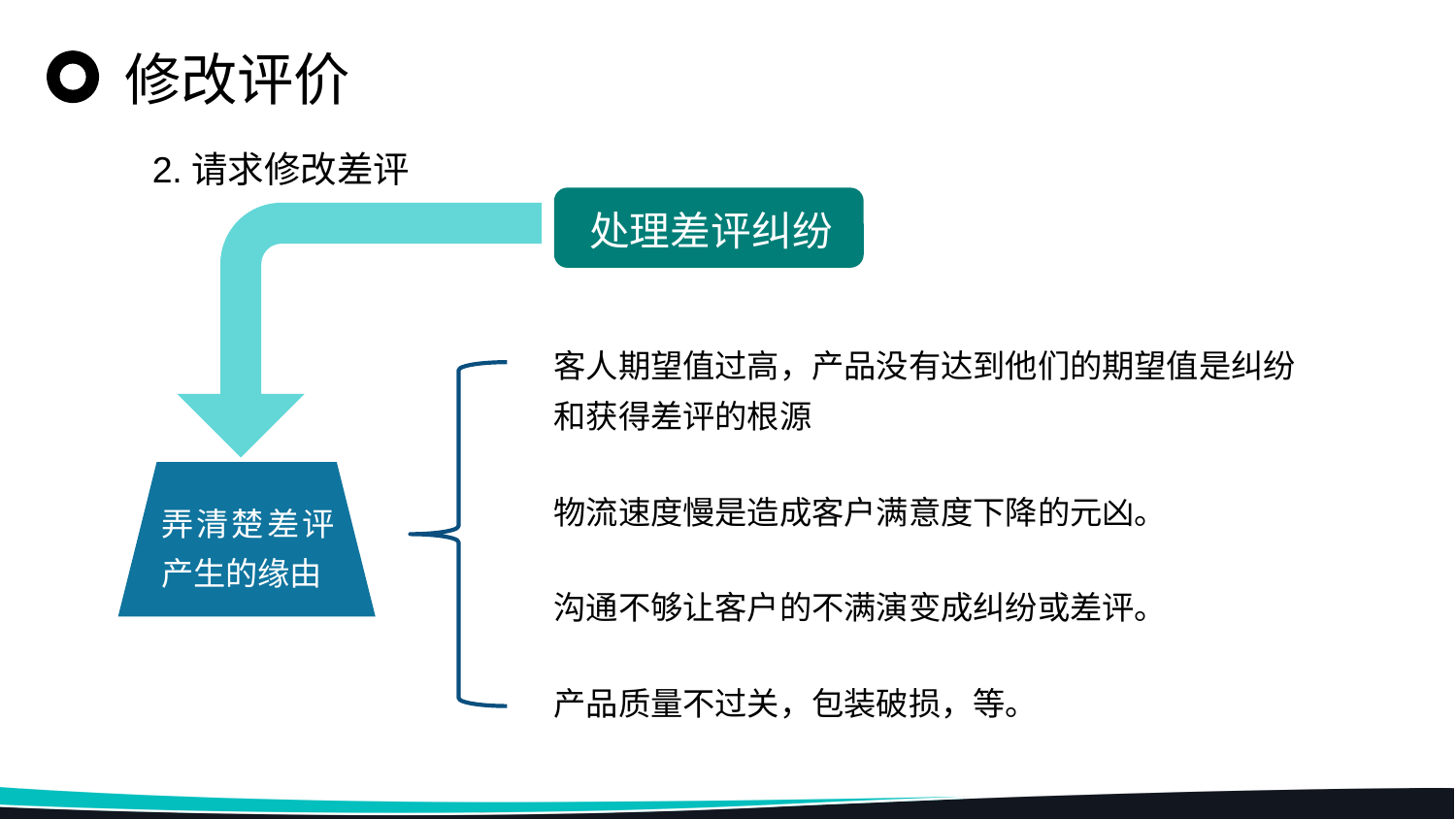

修改评价
2.请求修改差评

处理差评纠纷

客人期望值过高，产品没有达到他们的期望值是纠纷和获得差评的根源

弄清楚差评产生的缘由
物流速度慢是造成客户满意度下降的元凶。
沟通不够让客户的不满演变成纠纷或差评。
产品质量不过关，包装破损，等。